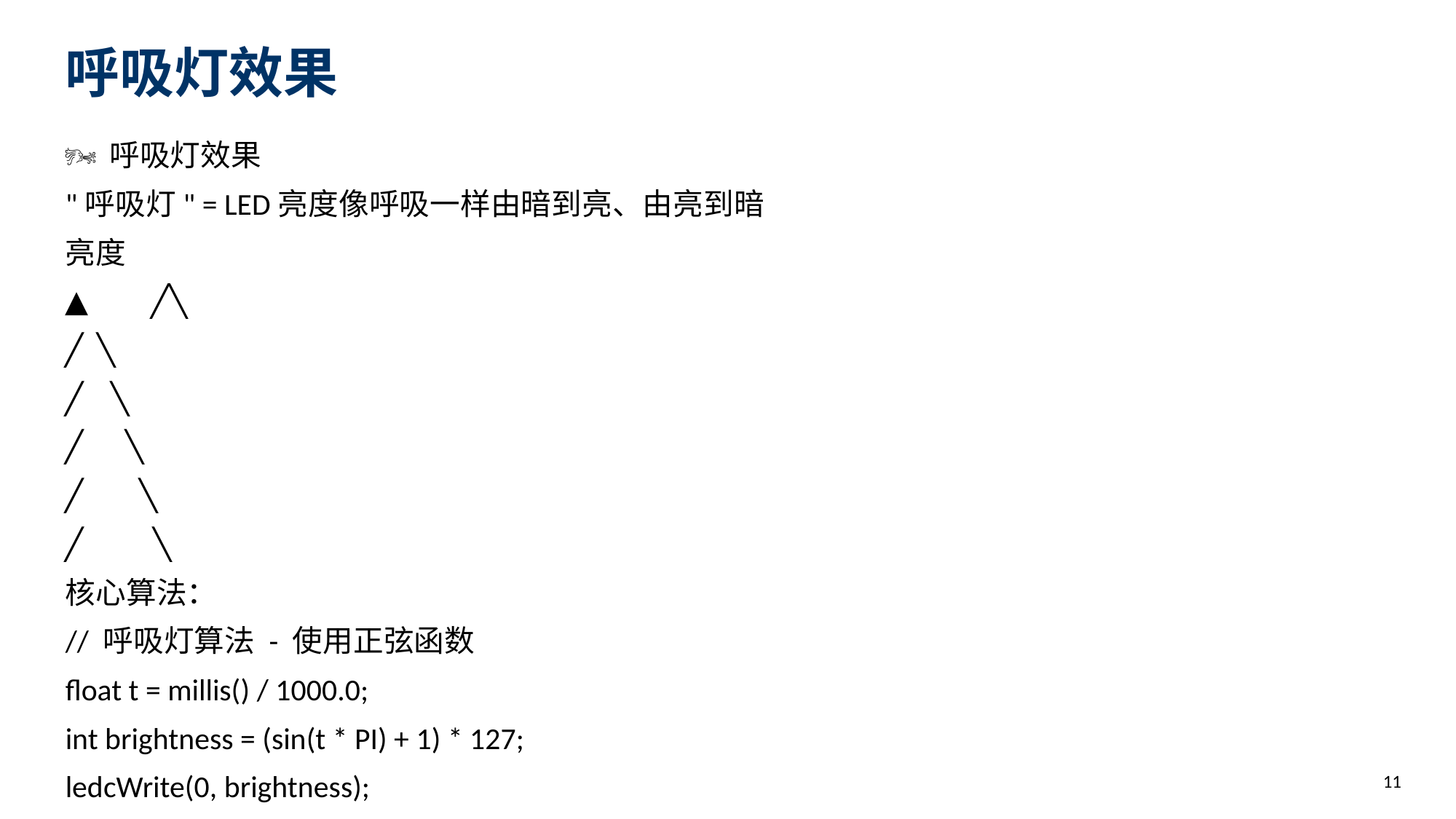

呼吸灯效果
🌬️ 呼吸灯效果
"呼吸灯" = LED亮度像呼吸一样由暗到亮、由亮到暗
亮度
▲         ╱╲
╱  ╲
╱    ╲
╱      ╲
╱        ╲
╱          ╲
核心算法：
// 呼吸灯算法 - 使用正弦函数
float t = millis() / 1000.0;
int brightness = (sin(t * PI) + 1) * 127;
ledcWrite(0, brightness);
// 或者使用指数曲线（更像真实呼吸）
int brightness = pow(sin(t * PI), 2) * 255;
11